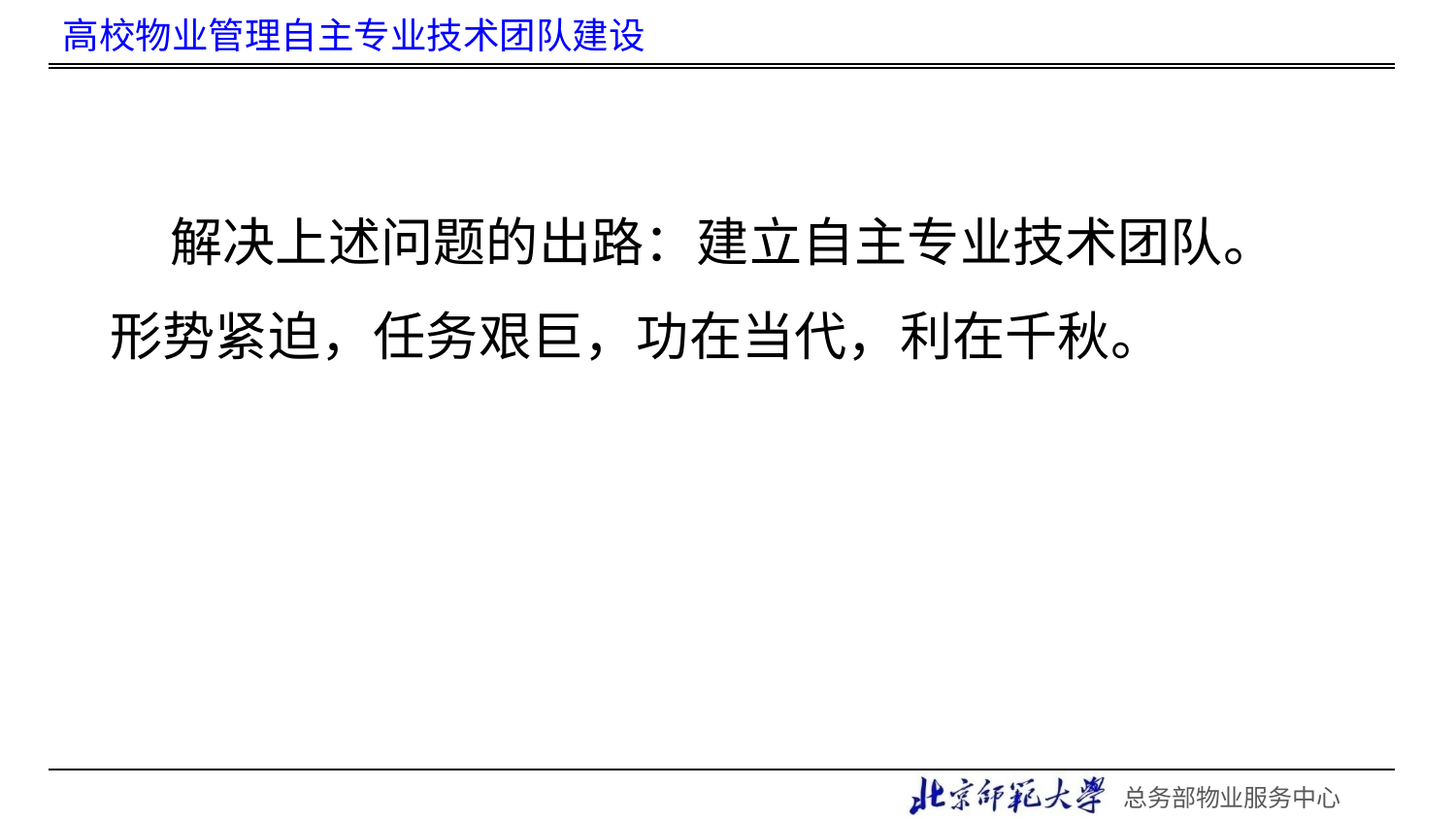

解决上述问题的出路：建立自主专业技术团队。
形势紧迫，任务艰巨，功在当代，利在千秋。